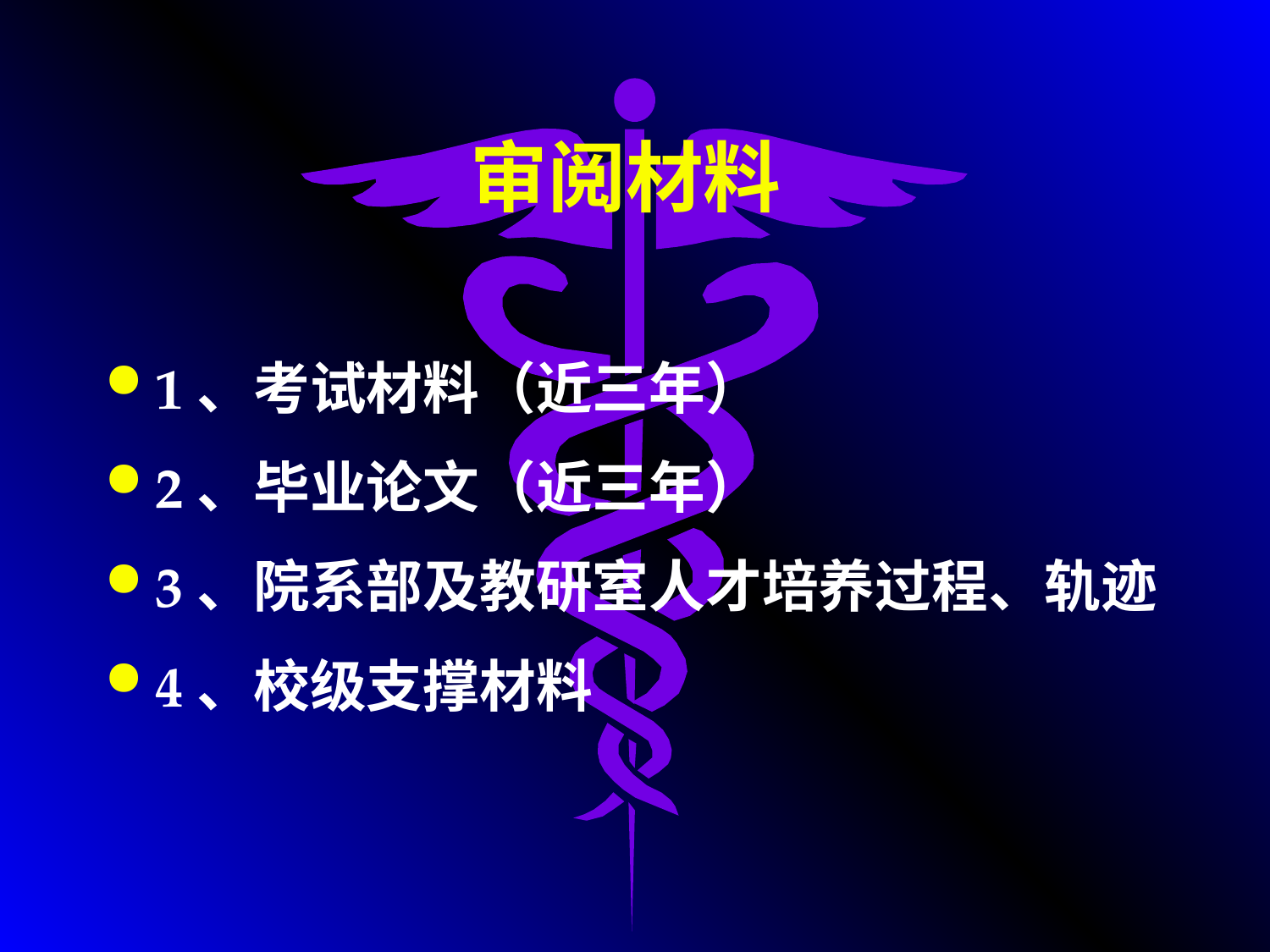

# 审阅材料
1、考试材料（近三年）
2、毕业论文（近三年）
3、院系部及教研室人才培养过程、轨迹
4、校级支撑材料